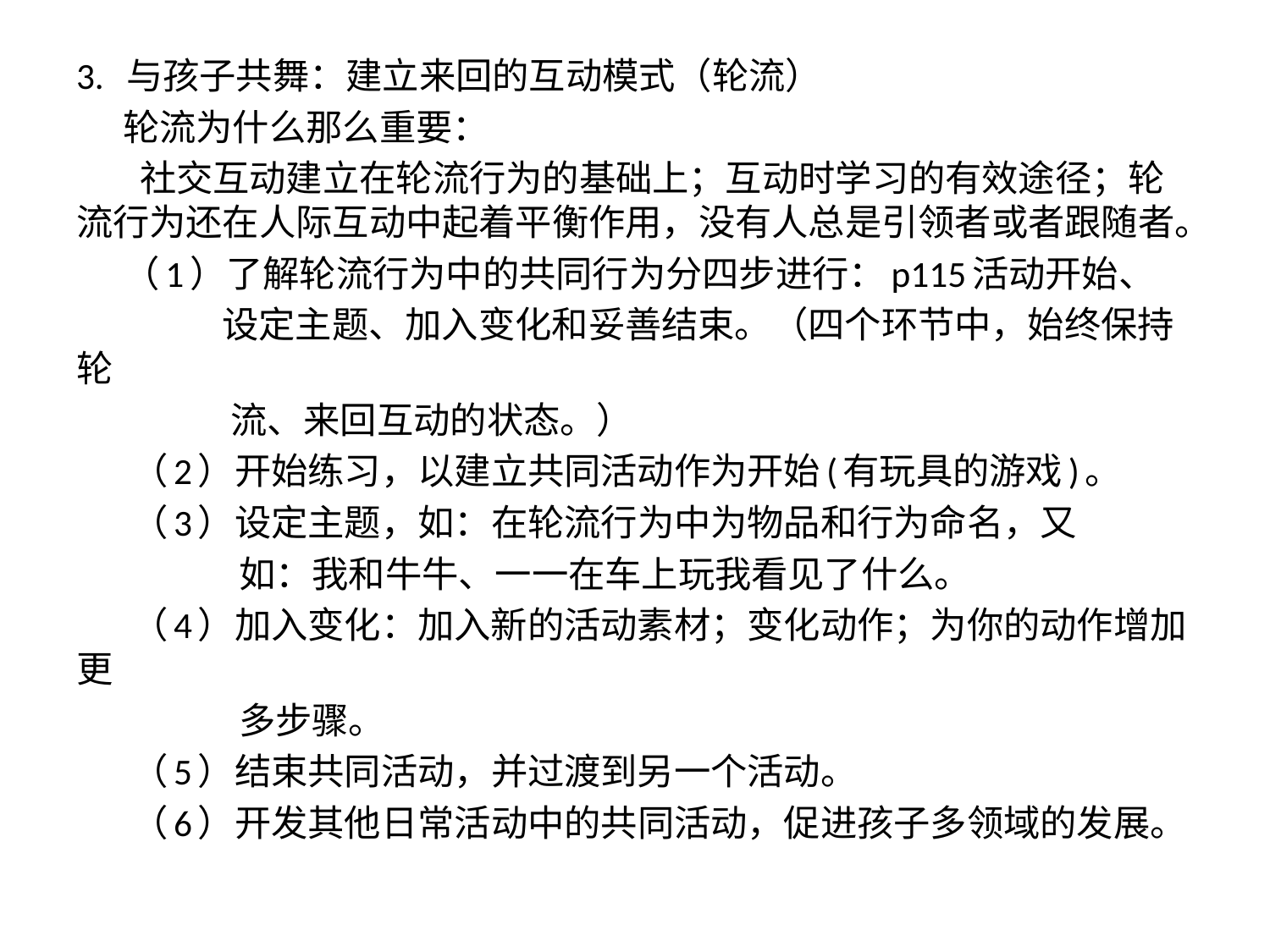

3.  与孩子共舞：建立来回的互动模式（轮流）
     轮流为什么那么重要：
       社交互动建立在轮流行为的基础上；互动时学习的有效途径；轮流行为还在人际互动中起着平衡作用，没有人总是引领者或者跟随者。
     （1）了解轮流行为中的共同行为分四步进行：p115活动开始、
                 设定主题、加入变化和妥善结束。（四个环节中，始终保持轮
                  流、来回互动的状态。）
      （2）开始练习，以建立共同活动作为开始(有玩具的游戏)。
      （3）设定主题，如：在轮流行为中为物品和行为命名，又
                   如：我和牛牛、一一在车上玩我看见了什么。
      （4）加入变化：加入新的活动素材；变化动作；为你的动作增加更
                   多步骤。
      （5）结束共同活动，并过渡到另一个活动。
      （6）开发其他日常活动中的共同活动，促进孩子多领域的发展。